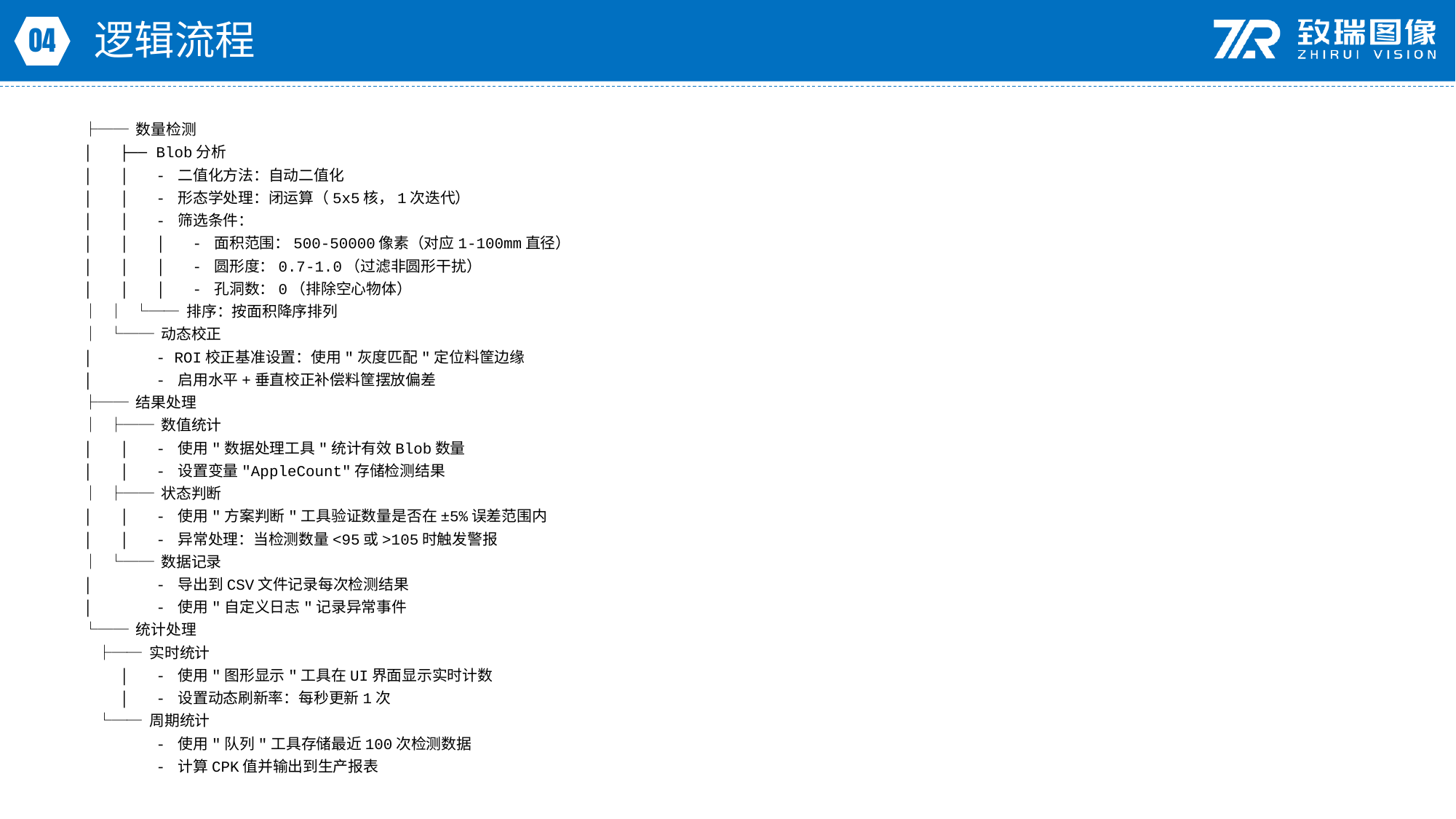

逻辑流程
04

├── 数量检测
│   ├── Blob分析
│   │   - 二值化方法：自动二值化
│   │   - 形态学处理：闭运算（5x5核，1次迭代）
│   │   - 筛选条件：
│   │   │   - 面积范围：500-50000像素（对应1-100mm直径）
│   │   │   - 圆形度：0.7-1.0（过滤非圆形干扰）
│   │   │   - 孔洞数：0（排除空心物体）
│   │   └── 排序：按面积降序排列
│   └── 动态校正
│       - ROI校正基准设置：使用"灰度匹配"定位料筐边缘
│       - 启用水平+垂直校正补偿料筐摆放偏差
├── 结果处理
│   ├── 数值统计
│   │   - 使用"数据处理工具"统计有效Blob数量
│   │   - 设置变量"AppleCount"存储检测结果
│   ├── 状态判断
│   │   - 使用"方案判断"工具验证数量是否在±5%误差范围内
│   │   - 异常处理：当检测数量<95或>105时触发警报
│   └── 数据记录
│       - 导出到CSV文件记录每次检测结果
│       - 使用"自定义日志"记录异常事件
└── 统计处理
    ├── 实时统计
    │   - 使用"图形显示"工具在UI界面显示实时计数
    │   - 设置动态刷新率：每秒更新1次
    └── 周期统计
        - 使用"队列"工具存储最近100次检测数据
        - 计算CPK值并输出到生产报表